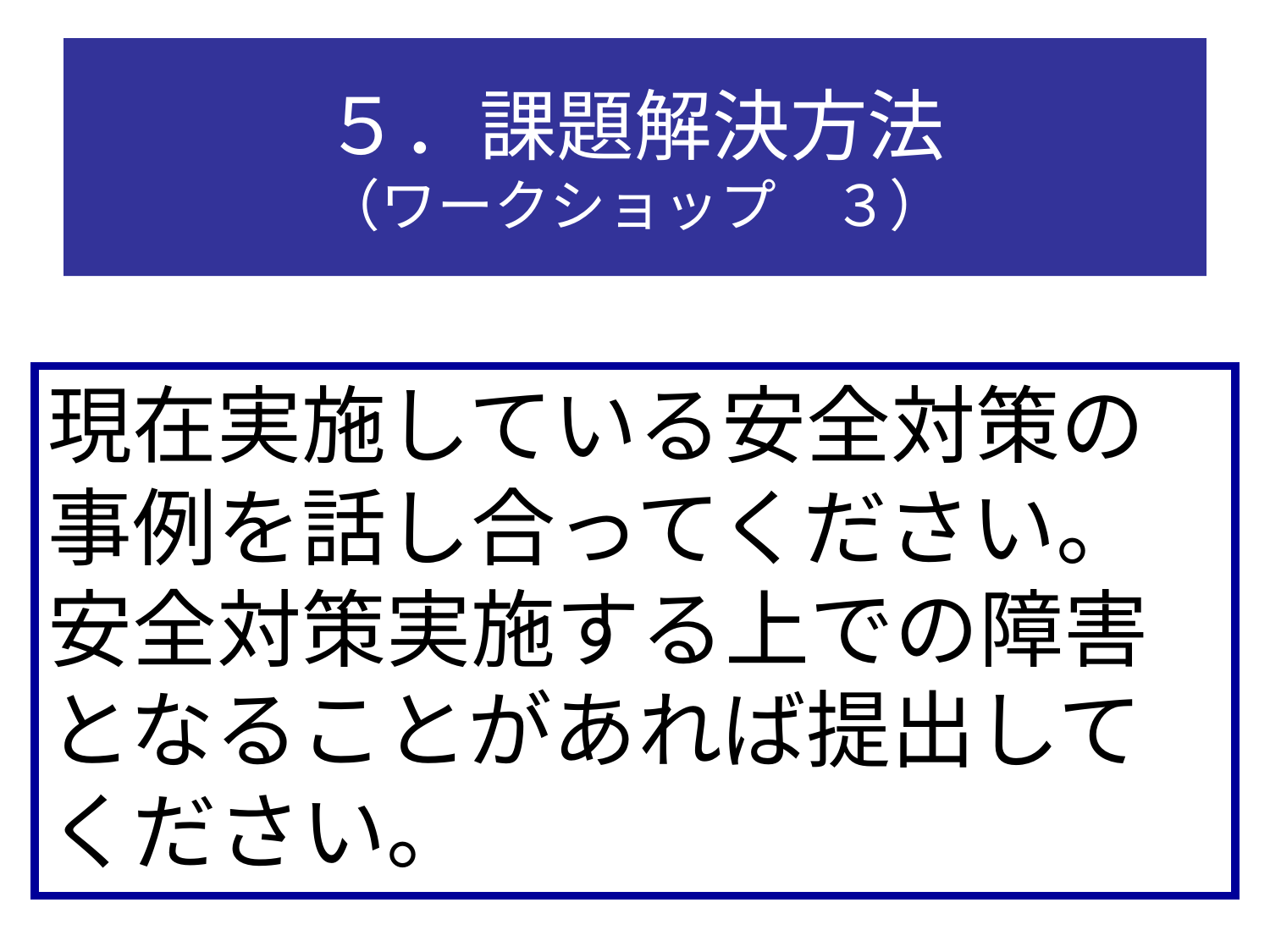

# ５．課題解決方法 （ワークショップ　３）
現在実施している安全対策の事例を話し合ってください。安全対策実施する上での障害となることがあれば提出してください。